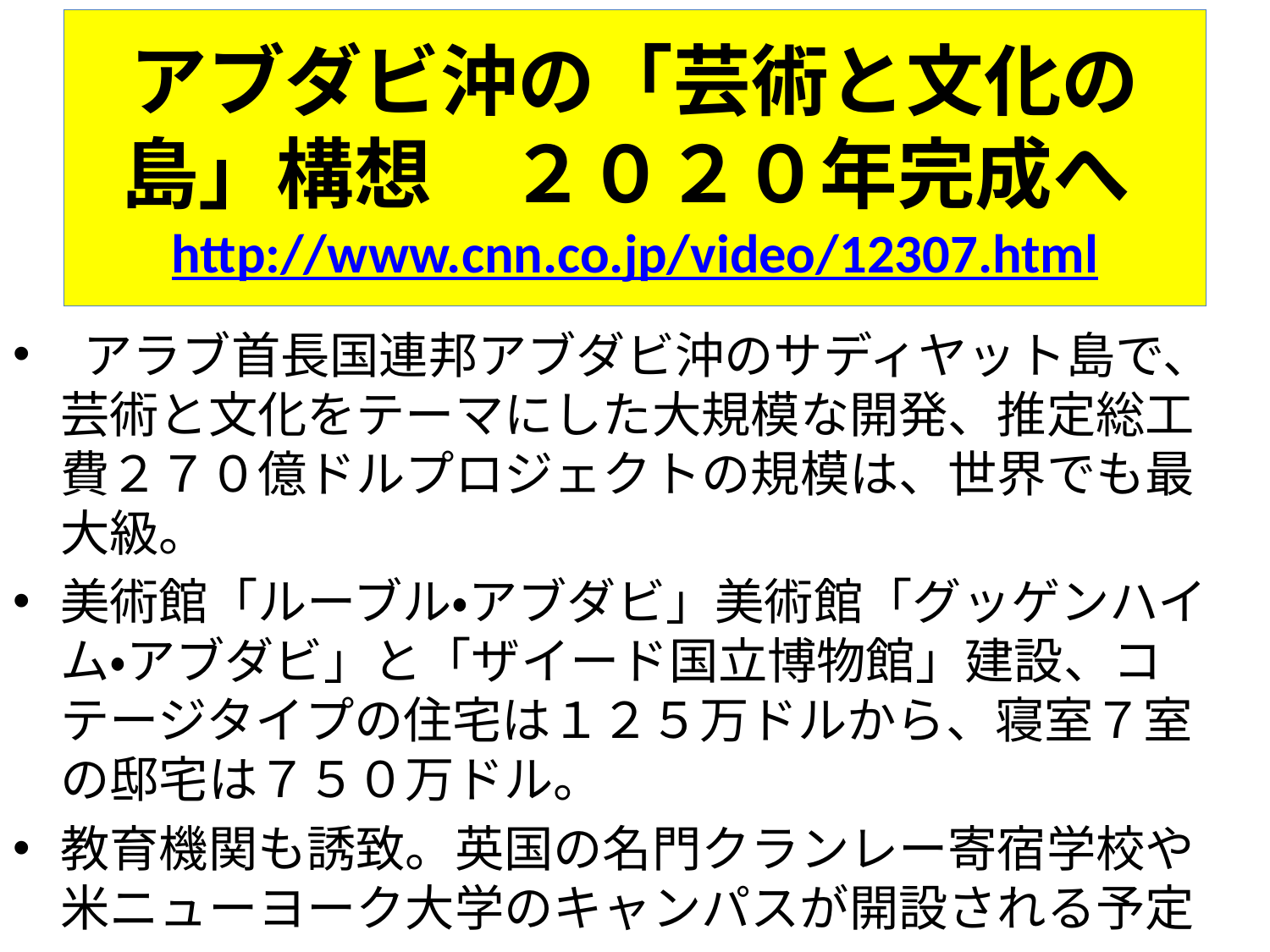

# アブダビ沖の「芸術と文化の島」構想　２０２０年完成へ http://www.cnn.co.jp/video/12307.html
 アラブ首長国連邦アブダビ沖のサディヤット島で、芸術と文化をテーマにした大規模な開発、推定総工費２７０億ドルプロジェクトの規模は、世界でも最大級。
美術館「ルーブル・アブダビ」美術館「グッゲンハイム・アブダビ」と「ザイード国立博物館」建設、コテージタイプの住宅は１２５万ドルから、寝室７室の邸宅は７５０万ドル。
教育機関も誘致。英国の名門クランレー寄宿学校や米ニューヨーク大学のキャンパスが開設される予定
工事現場作業員の待遇が人権擁護団体から搾取と非難